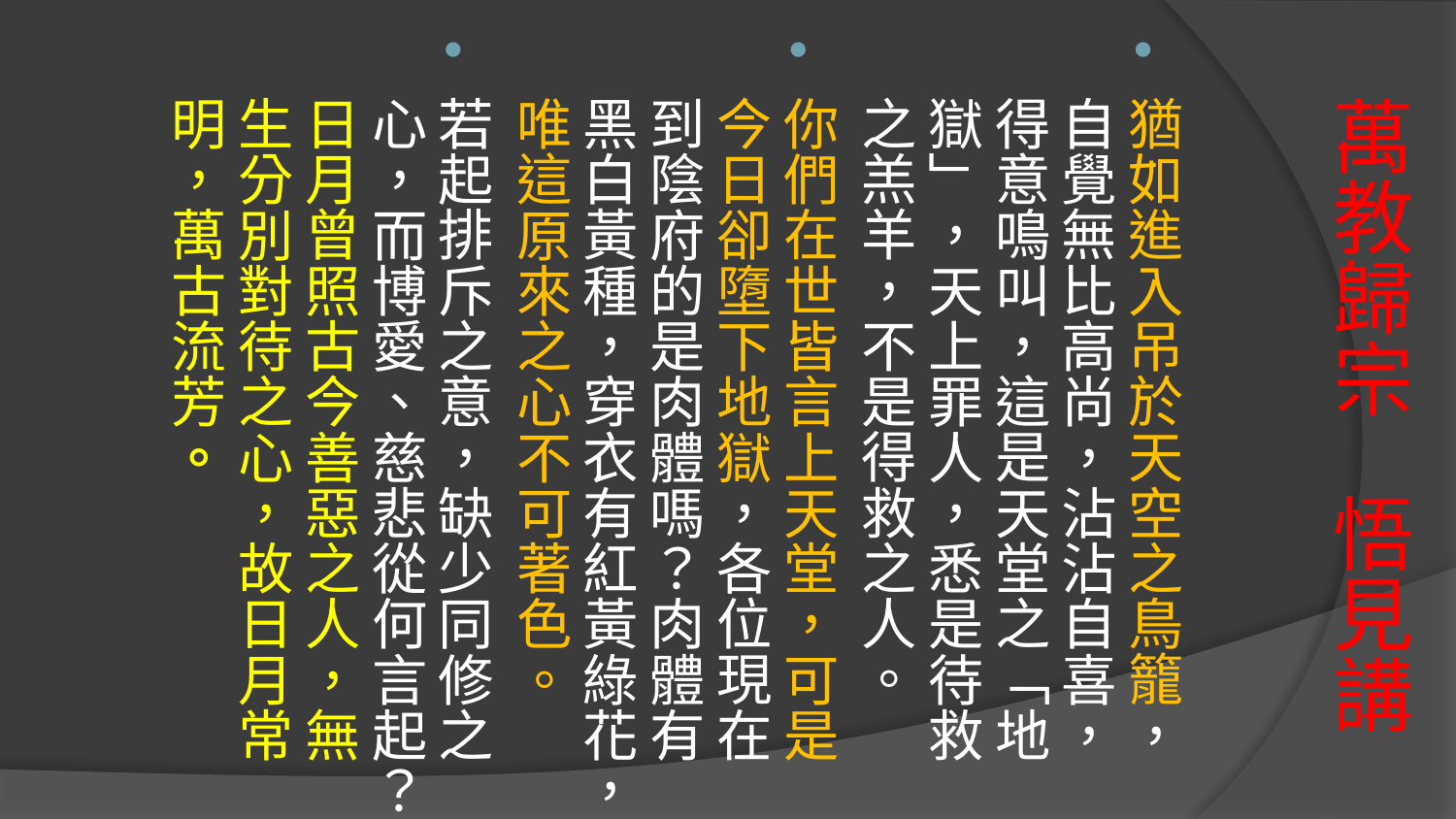

猶如進入吊於天空之鳥籠，自覺無比高尚，沾沾自喜，得意鳴叫，這是天堂之「地獄」，天上罪人，悉是待救之羔羊，不是得救之人。
你們在世皆言上天堂，可是今日卻墮下地獄，各位現在到陰府的是肉體嗎？肉體有黑白黃種，穿衣有紅黃綠花，唯這原來之心不可著色。
若起排斥之意，缺少同修之心，而博愛、慈悲從何言起？日月曾照古今善惡之人，無生分別對待之心，故日月常明，萬古流芳。

# 萬教歸宗    悟見講